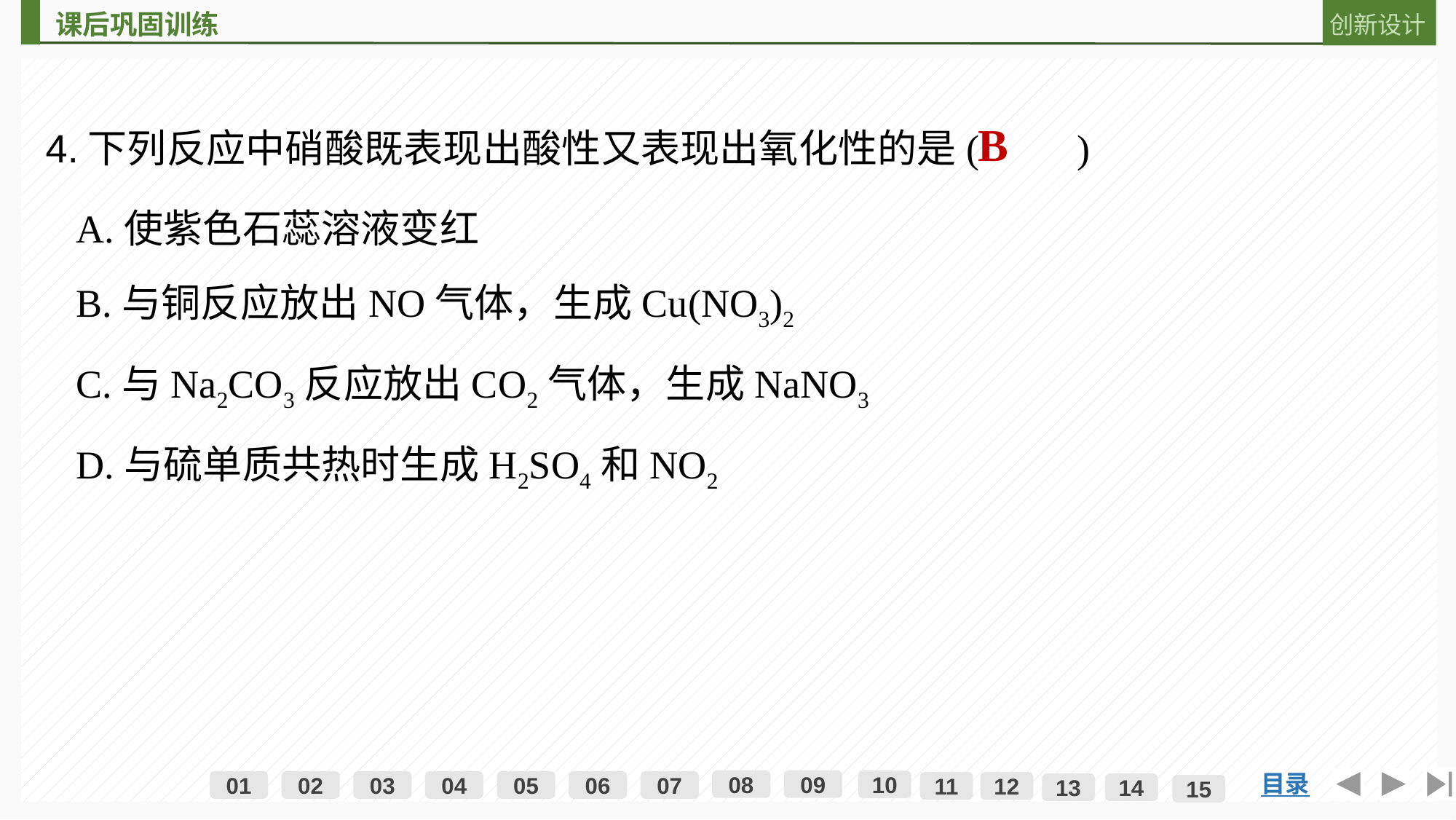

4.下列反应中硝酸既表现出酸性又表现出氧化性的是(　　)
B
A.使紫色石蕊溶液变红
B.与铜反应放出NO气体，生成Cu(NO3)2
C.与Na2CO3反应放出CO2气体，生成NaNO3
D.与硫单质共热时生成H2SO4和NO2